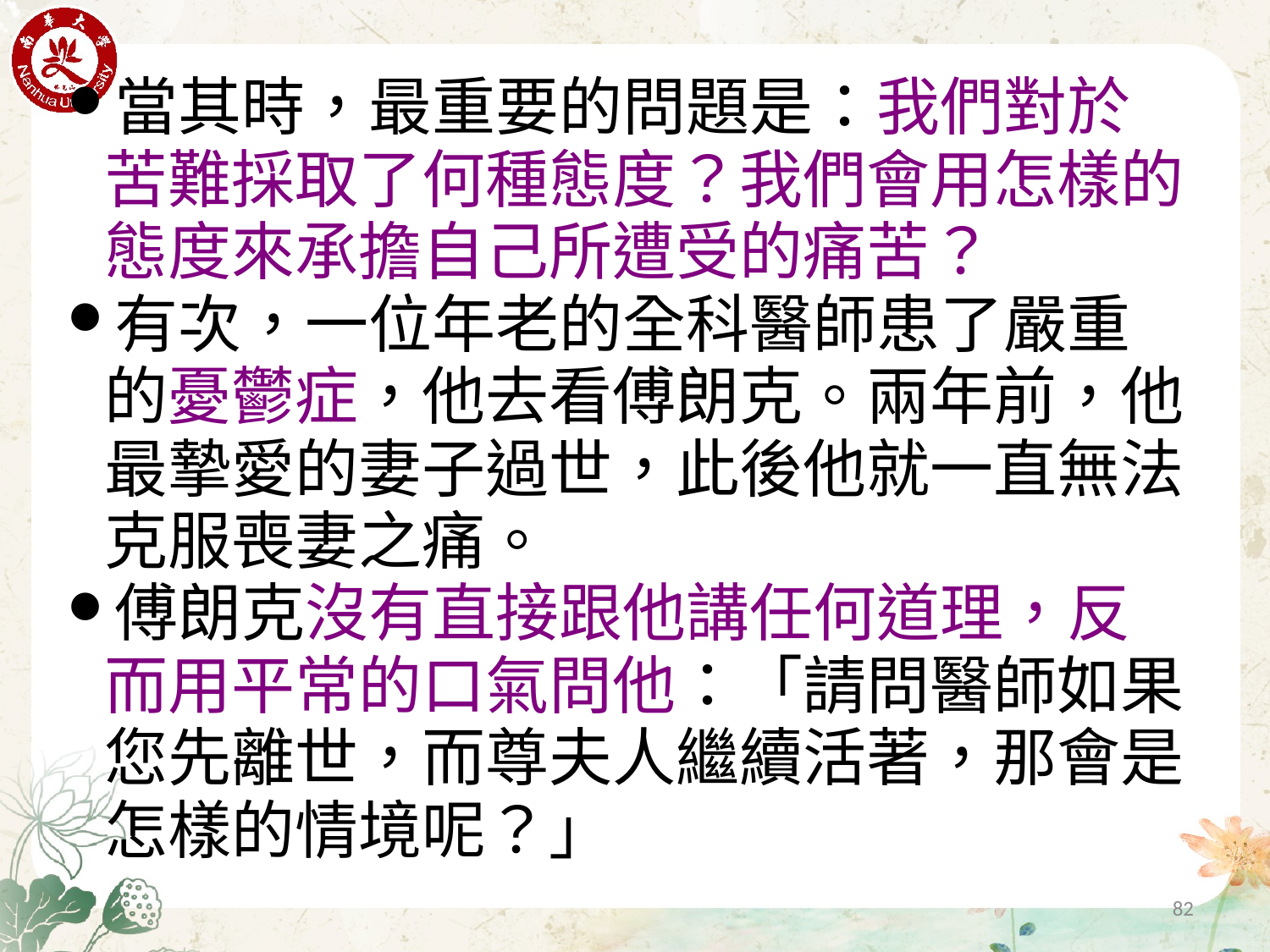

當其時，最重要的問題是：我們對於苦難採取了何種態度？我們會用怎樣的態度來承擔自己所遭受的痛苦？
有次，一位年老的全科醫師患了嚴重的憂鬱症，他去看傅朗克。兩年前，他最摯愛的妻子過世，此後他就一直無法克服喪妻之痛。
傅朗克沒有直接跟他講任何道理，反而用平常的口氣問他：「請問醫師如果您先離世，而尊夫人繼續活著，那會是怎樣的情境呢？」
82